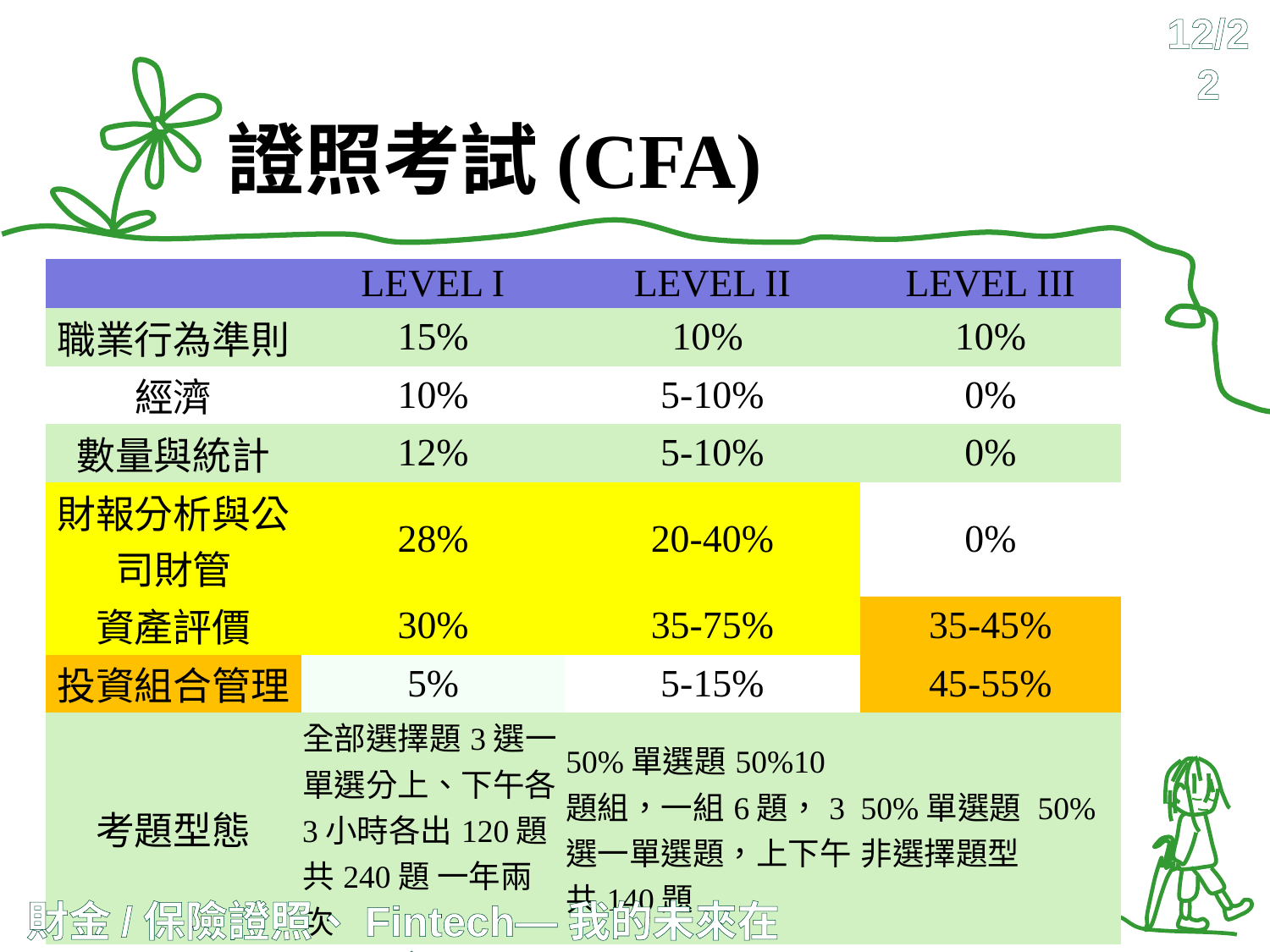

12/22
# 證照考試(CFA)
|  | LEVEL I | LEVEL II | LEVEL III |
| --- | --- | --- | --- |
| 職業行為準則 | 15% | 10% | 10% |
| 經濟 | 10% | 5-10% | 0% |
| 數量與統計 | 12% | 5-10% | 0% |
| 財報分析與公司財管 | 28% | 20-40% | 0% |
| 資產評價 | 30% | 35-75% | 35-45% |
| 投資組合管理 | 5% | 5-15% | 45-55% |
| 考題型態 | 全部選擇題3選一單選分上、下午各3小時各出120題共240題 一年兩次 | 50%單選題50%10題組，一組6題，3選一單選題，上下午共140題 | 50%單選題 50%非選擇題型 |
財金/保險證照、Fintech—我的未來在哪裡